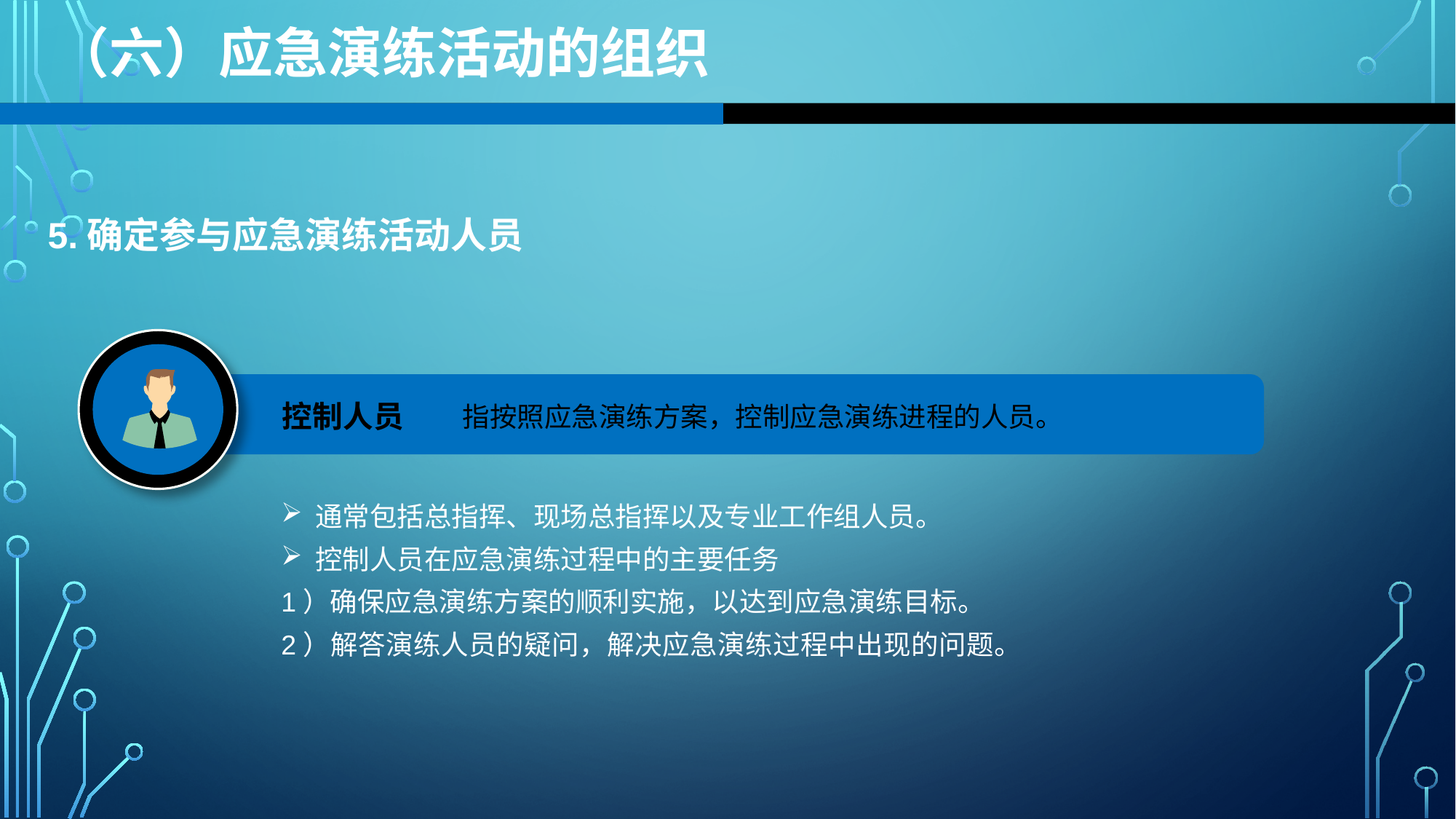

（六）应急演练活动的组织

5.确定参与应急演练活动人员

控制人员
指按照应急演练方案，控制应急演练进程的人员。
通常包括总指挥、现场总指挥以及专业工作组人员。
控制人员在应急演练过程中的主要任务
1）确保应急演练方案的顺利实施，以达到应急演练目标。
2）解答演练人员的疑问，解决应急演练过程中出现的问题。